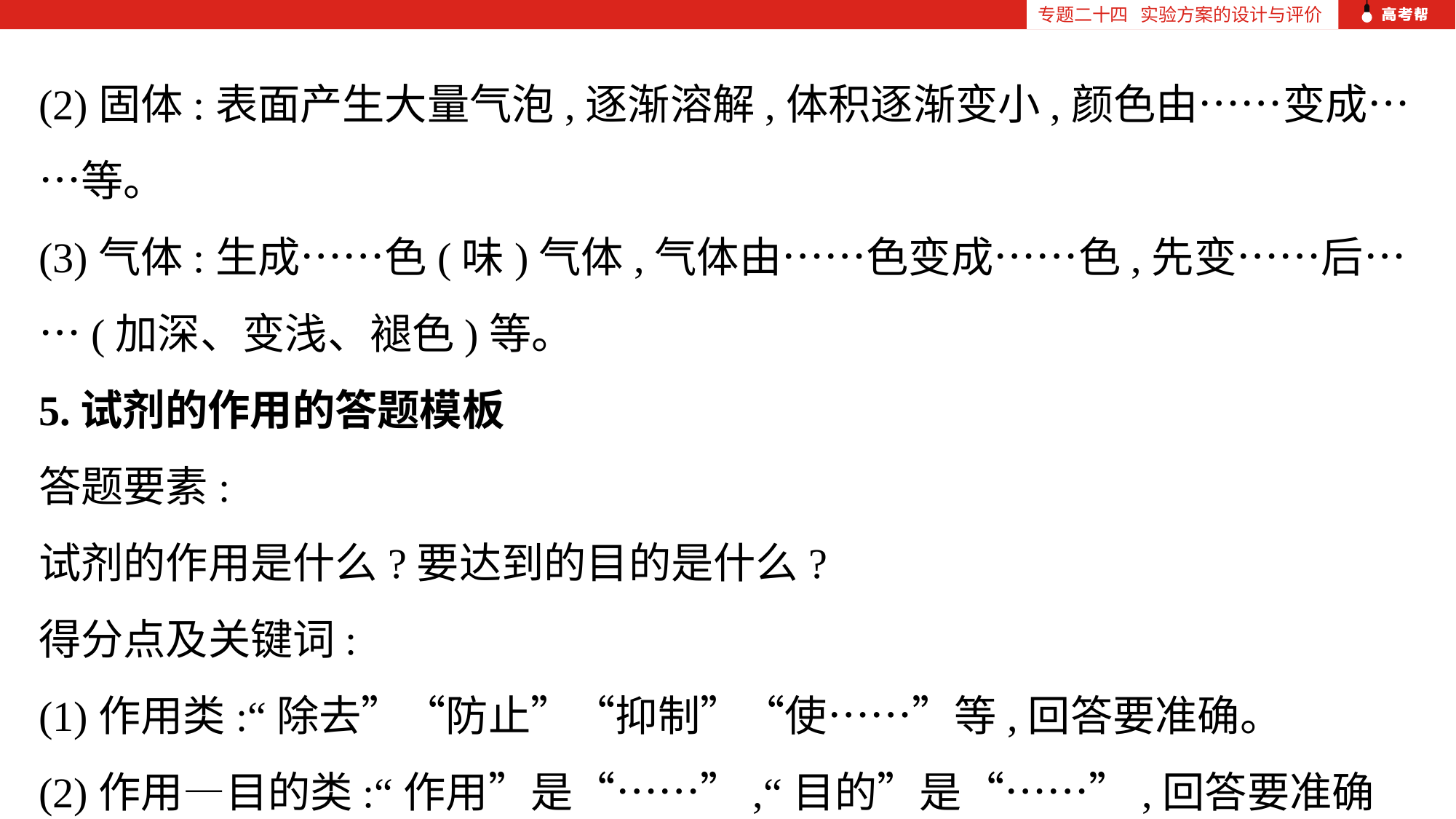

专题二十四   实验方案的设计与评价
(2)固体:表面产生大量气泡,逐渐溶解,体积逐渐变小,颜色由……变成……等。
(3)气体:生成……色(味)气体,气体由……色变成……色,先变……后……(加深、变浅、褪色)等。
5.试剂的作用的答题模板
答题要素:
试剂的作用是什么?要达到的目的是什么?
得分点及关键词:
(1)作用类:“除去”“防止”“抑制”“使……”等,回答要准确。
(2)作用—目的类:“作用”是“……”,“目的”是“……”,回答要准确全面。